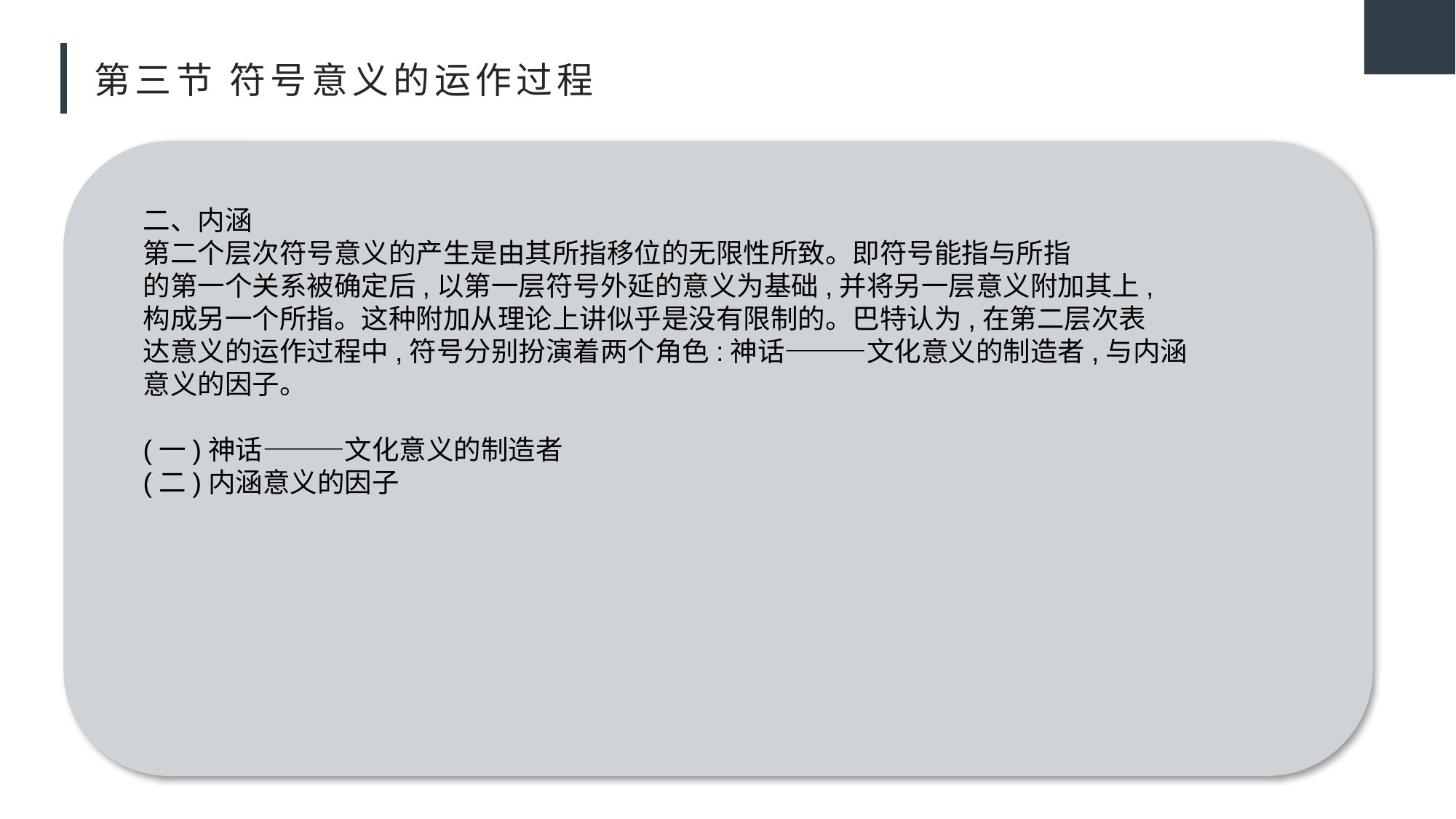

# 第三节 符号意义的运作过程

二、内涵
第二个层次符号意义的产生是由其所指移位的无限性所致。即符号能指与所指
的第一个关系被确定后,以第一层符号外延的意义为基础,并将另一层意义附加其上,
构成另一个所指。这种附加从理论上讲似乎是没有限制的。巴特认为,在第二层次表
达意义的运作过程中,符号分别扮演着两个角色:神话———文化意义的制造者,与内涵
意义的因子。

(一)神话———文化意义的制造者
(二)内涵意义的因子